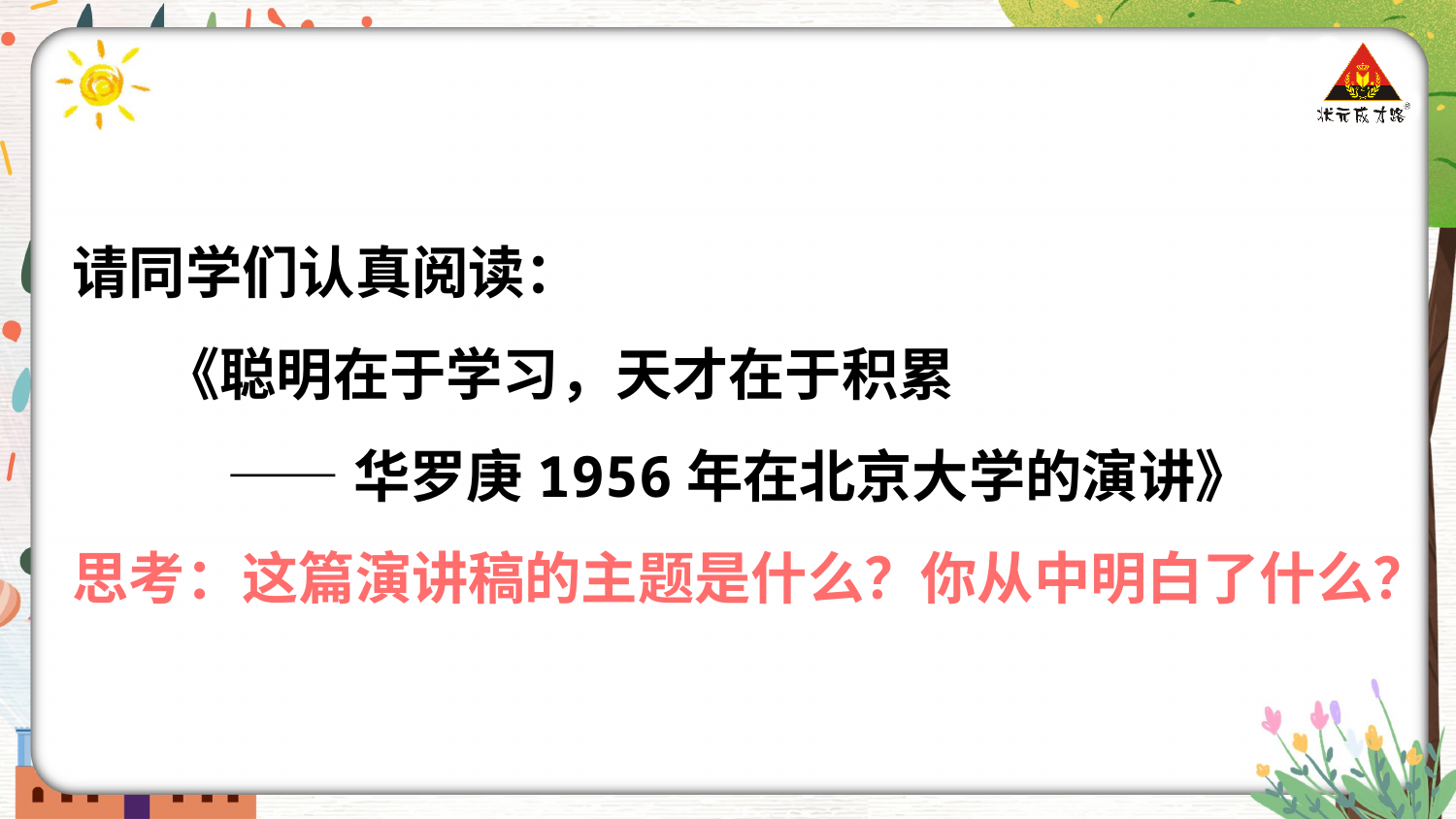

请同学们认真阅读：
      《聪明在于学习，天才在于积累
            ——华罗庚1956年在北京大学的演讲》
思考：这篇演讲稿的主题是什么？你从中明白了什么？